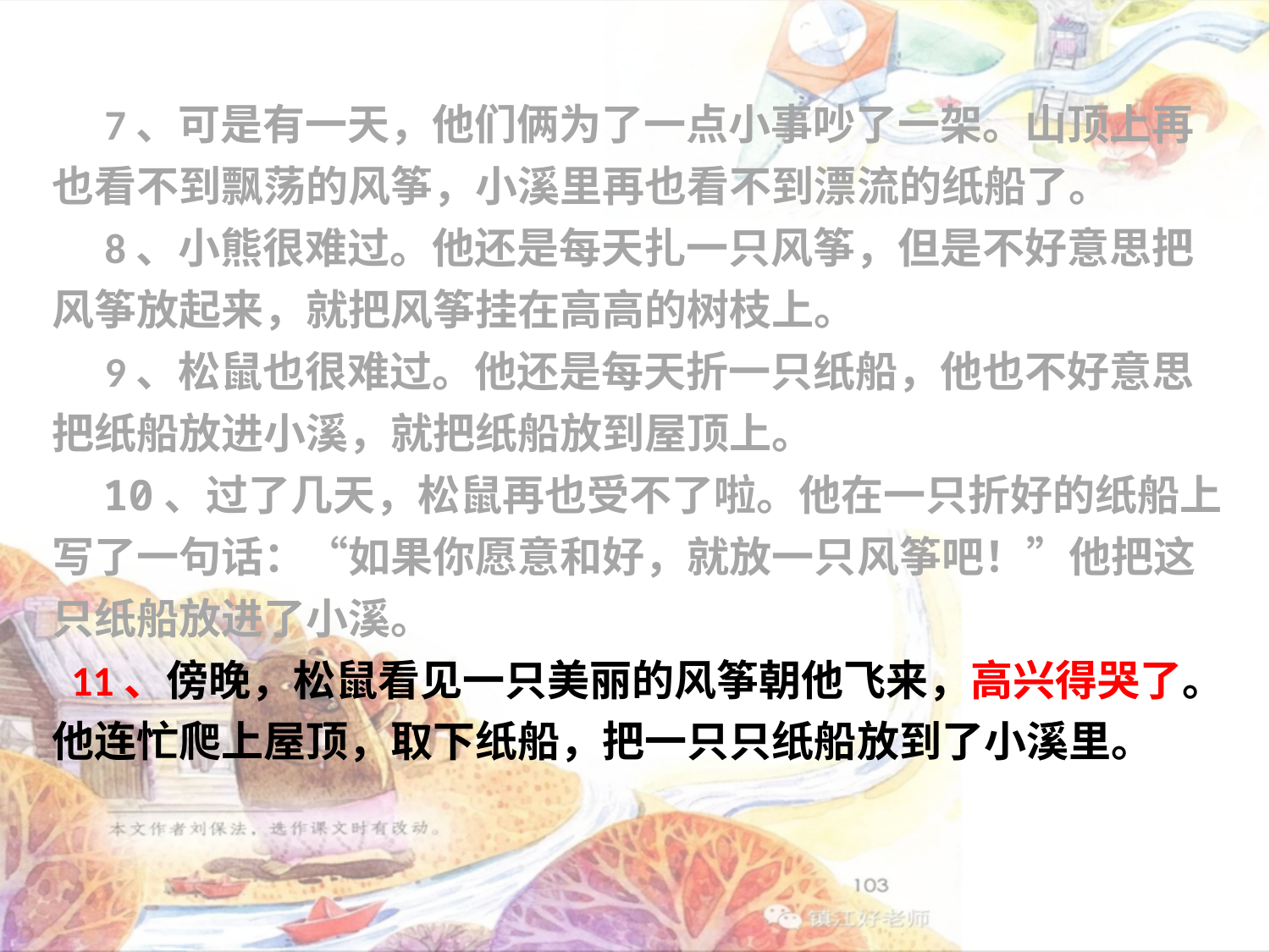

7、可是有一天，他们俩为了一点小事吵了一架。山顶上再也看不到飘荡的风筝，小溪里再也看不到漂流的纸船了。
　8、小熊很难过。他还是每天扎一只风筝，但是不好意思把风筝放起来，就把风筝挂在高高的树枝上。
　9、松鼠也很难过。他还是每天折一只纸船，他也不好意思把纸船放进小溪，就把纸船放到屋顶上。
  10、过了几天，松鼠再也受不了啦。他在一只折好的纸船上写了一句话：“如果你愿意和好，就放一只风筝吧！”他把这只纸船放进了小溪。
  11、傍晚，松鼠看见一只美丽的风筝朝他飞来，高兴得哭了。他连忙爬上屋顶，取下纸船，把一只只纸船放到了小溪里。